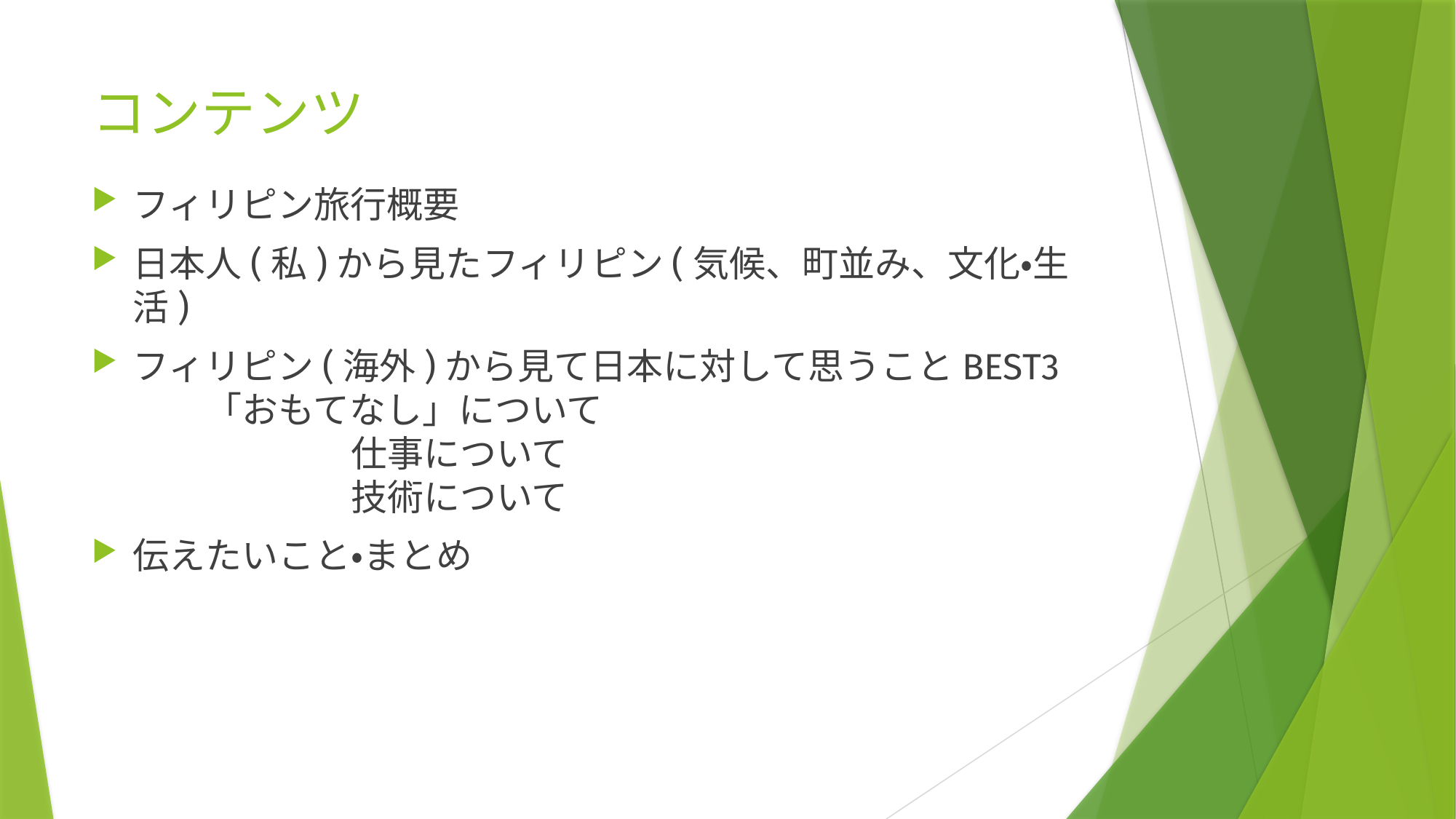

# コンテンツ
フィリピン旅行概要
日本人(私)から見たフィリピン(気候、町並み、文化・生活)
フィリピン(海外)から見て日本に対して思うことBEST3
　　「おもてなし」について
		仕事について
		技術について
伝えたいこと・まとめ